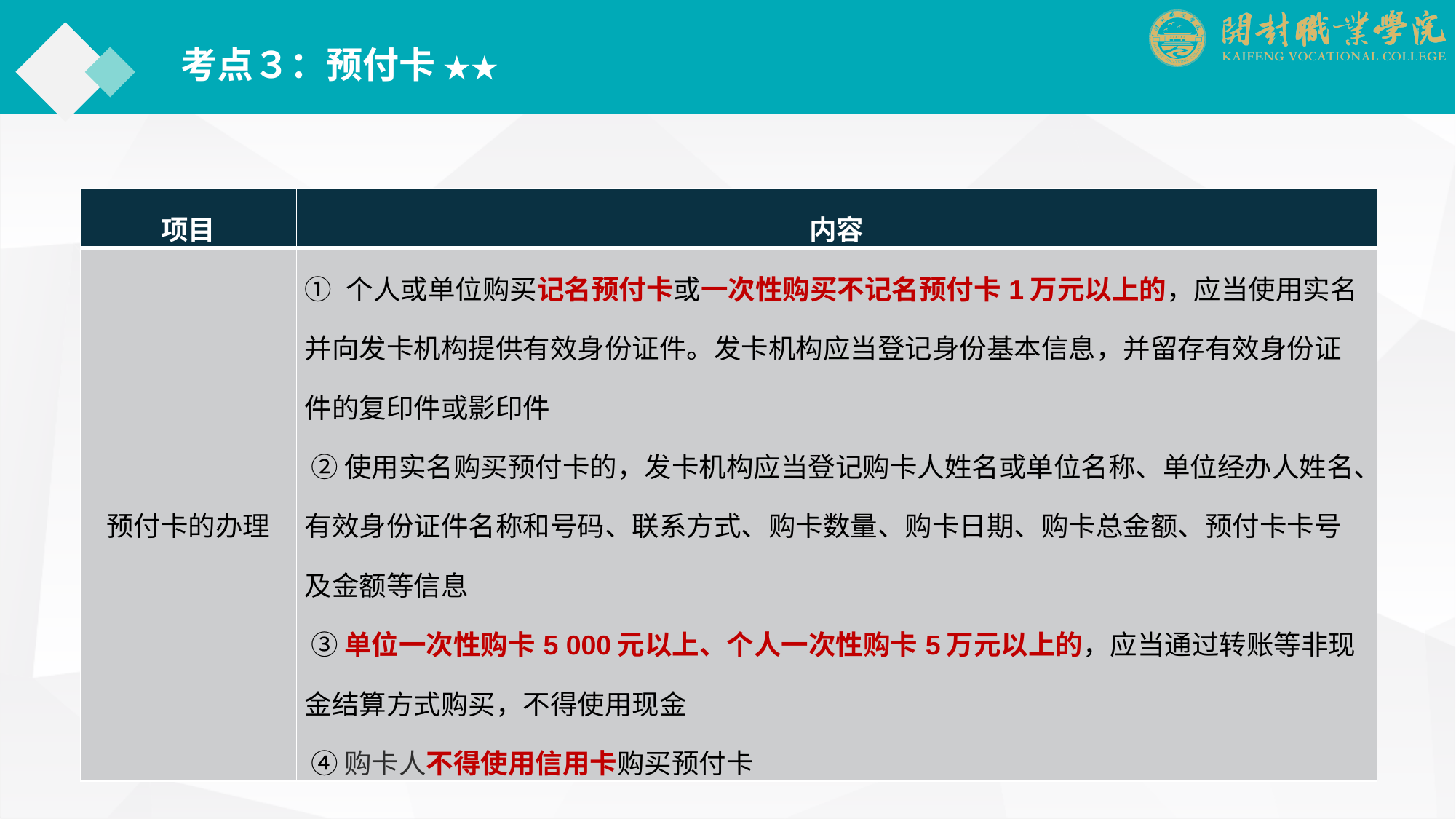

考点３：预付卡 ★★
| 项目 | 内容 |
| --- | --- |
| 预付卡的办理 | ① 个人或单位购买记名预付卡或一次性购买不记名预付卡1万元以上的，应当使用实名并向发卡机构提供有效身份证件。发卡机构应当登记身份基本信息，并留存有效身份证件的复印件或影印件 ② 使用实名购买预付卡的，发卡机构应当登记购卡人姓名或单位名称、单位经办人姓名、有效身份证件名称和号码、联系方式、购卡数量、购卡日期、购卡总金额、预付卡卡号及金额等信息 ③ 单位一次性购卡5 000元以上、个人一次性购卡5万元以上的，应当通过转账等非现金结算方式购买，不得使用现金 ④ 购卡人不得使用信用卡购买预付卡 |